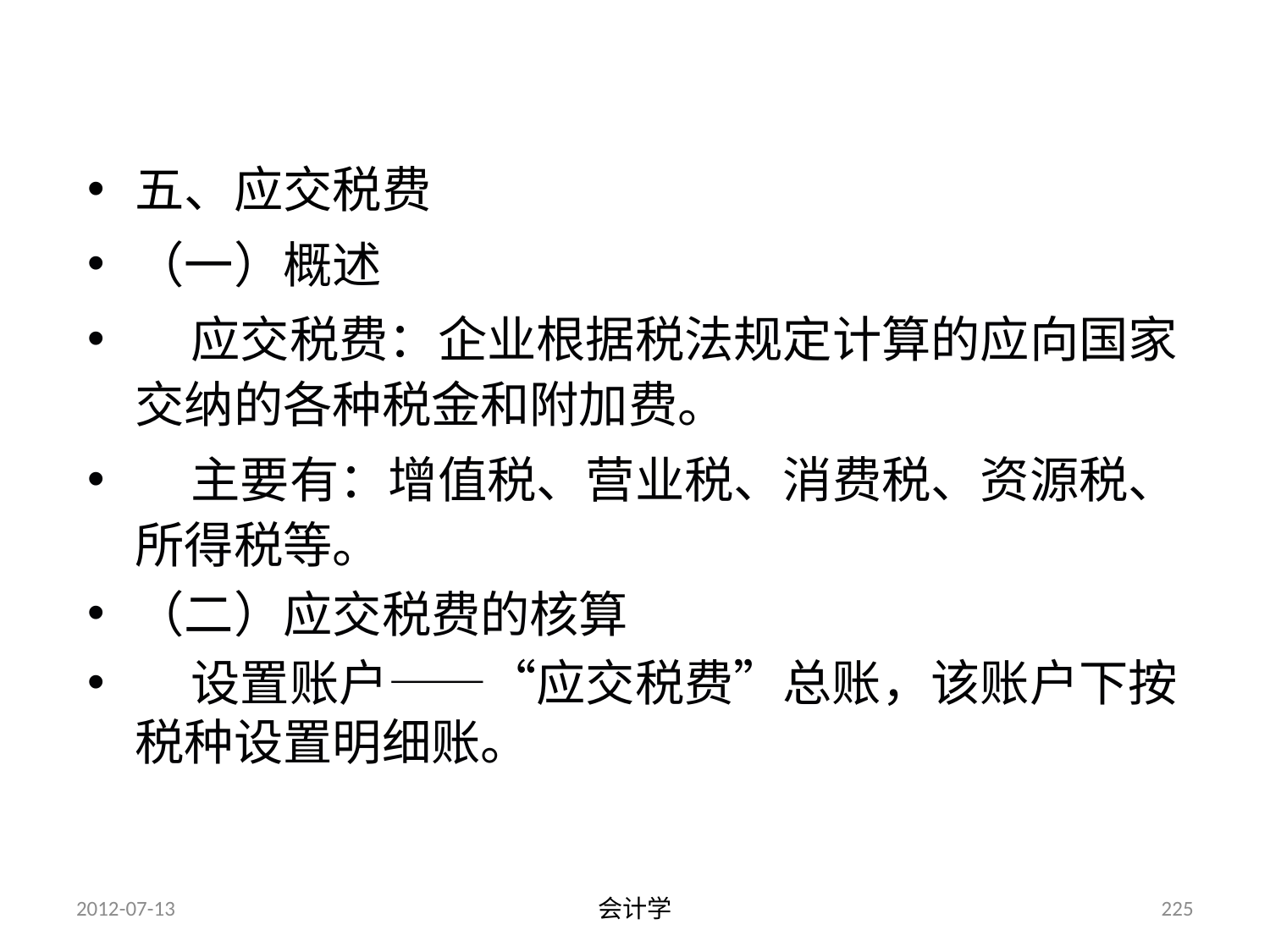

五、应交税费
（一）概述
    应交税费：企业根据税法规定计算的应向国家交纳的各种税金和附加费。
    主要有：增值税、营业税、消费税、资源税、所得税等。
（二）应交税费的核算
    设置账户——“应交税费”总账，该账户下按税种设置明细账。
2012-07-13
会计学
225